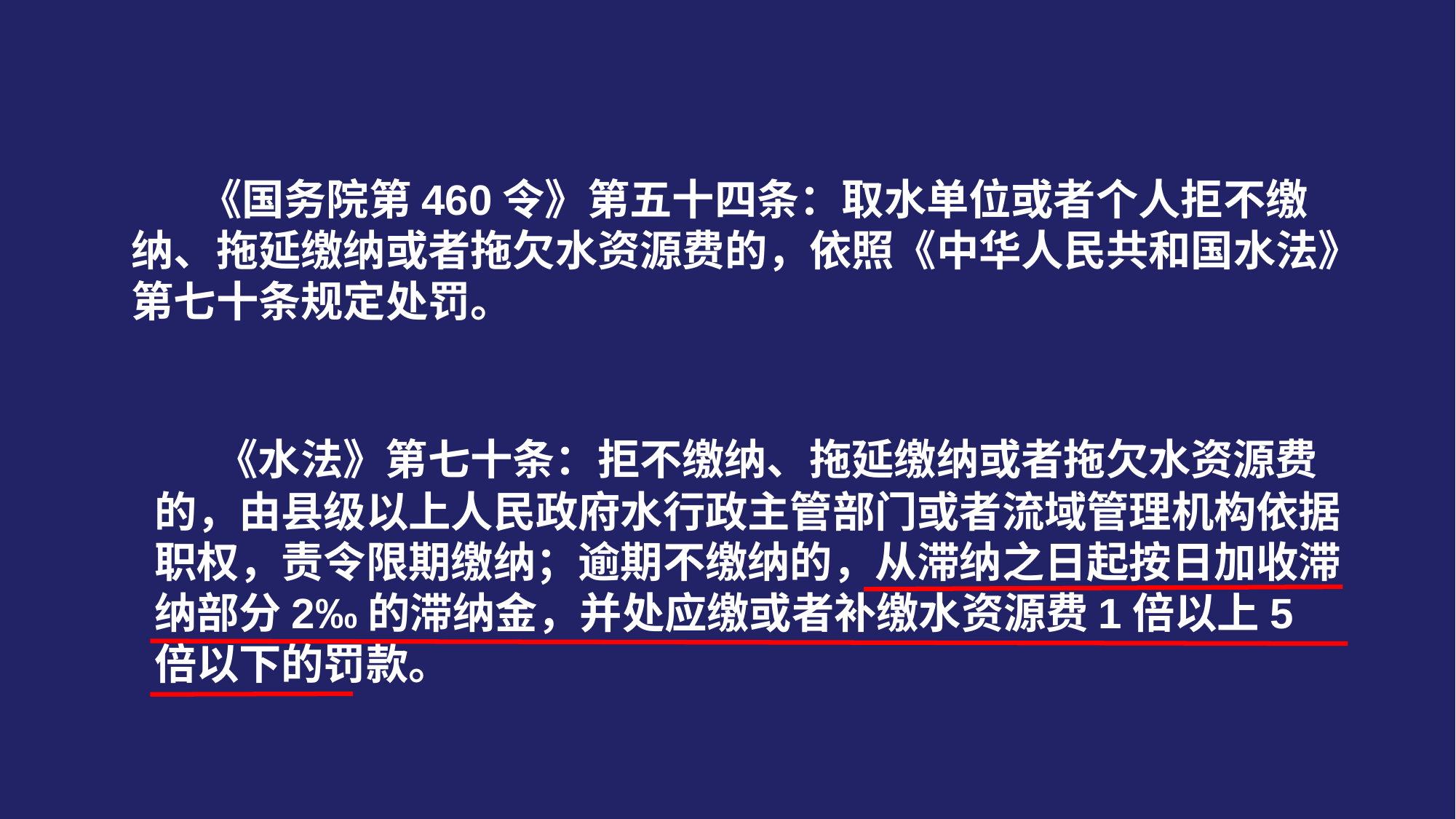

《国务院第460令》第五十四条：取水单位或者个人拒不缴纳、拖延缴纳或者拖欠水资源费的，依照《中华人民共和国水法》第七十条规定处罚。
 《水法》第七十条：拒不缴纳、拖延缴纳或者拖欠水资源费的，由县级以上人民政府水行政主管部门或者流域管理机构依据职权，责令限期缴纳；逾期不缴纳的，从滞纳之日起按日加收滞纳部分2‰的滞纳金，并处应缴或者补缴水资源费1倍以上5倍以下的罚款。